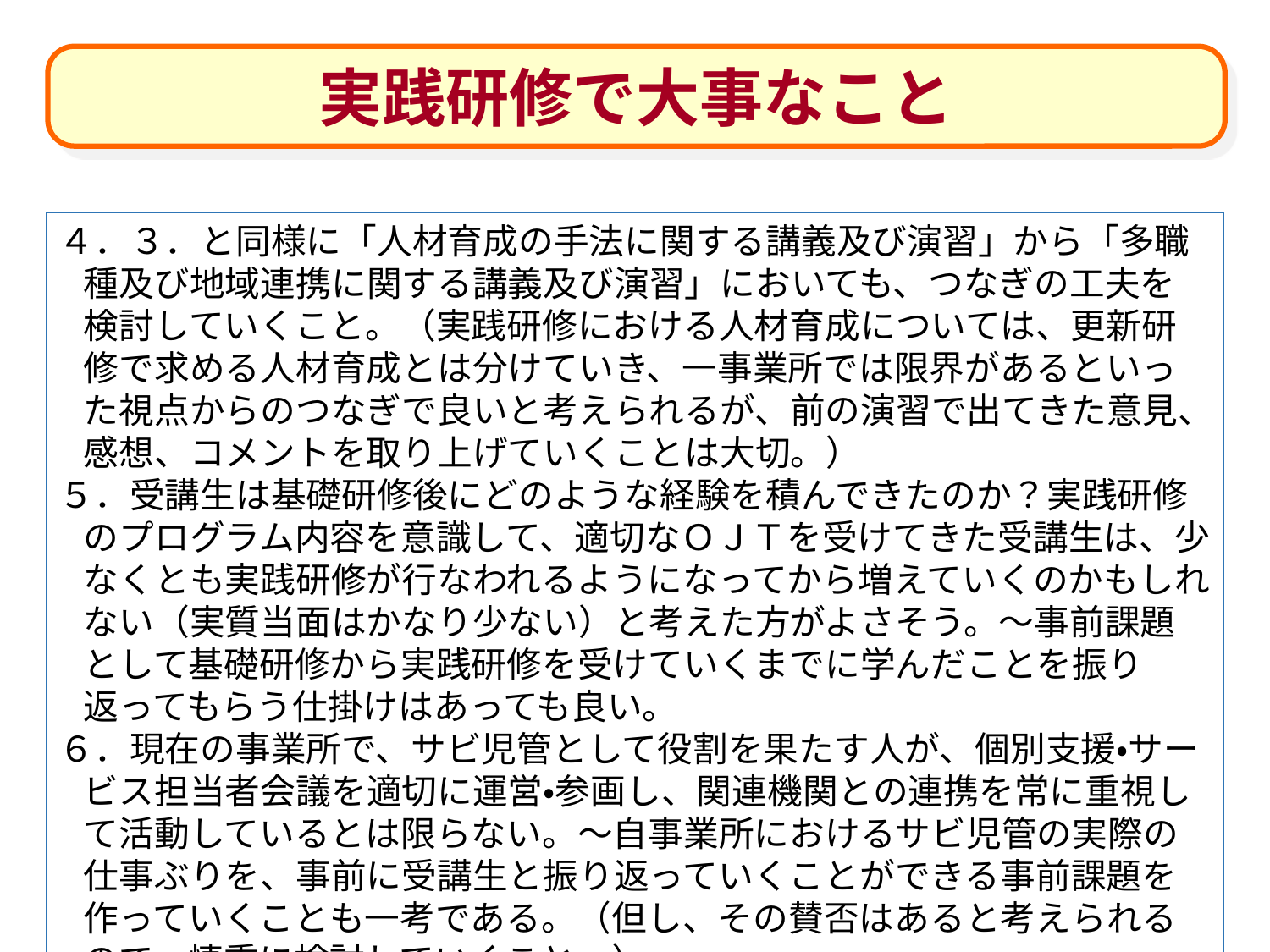

実践研修で大事なこと
４．３．と同様に「人材育成の手法に関する講義及び演習」から「多職種及び地域連携に関する講義及び演習」においても、つなぎの工夫を検討していくこと。（実践研修における人材育成については、更新研修で求める人材育成とは分けていき、一事業所では限界があるといった視点からのつなぎで良いと考えられるが、前の演習で出てきた意見、感想、コメントを取り上げていくことは大切。）
５．受講生は基礎研修後にどのような経験を積んできたのか？実践研修のプログラム内容を意識して、適切なＯＪＴを受けてきた受講生は、少なくとも実践研修が行なわれるようになってから増えていくのかもしれない（実質当面はかなり少ない）と考えた方がよさそう。～事前課題として基礎研修から実践研修を受けていくまでに学んだことを振り返ってもらう仕掛けはあっても良い。
６．現在の事業所で、サビ児管として役割を果たす人が、個別支援・サービス担当者会議を適切に運営・参画し、関連機関との連携を常に重視して活動しているとは限らない。～自事業所におけるサビ児管の実際の仕事ぶりを、事前に受講生と振り返っていくことができる事前課題を作っていくことも一考である。（但し、その賛否はあると考えられるので、慎重に検討していくこと。）